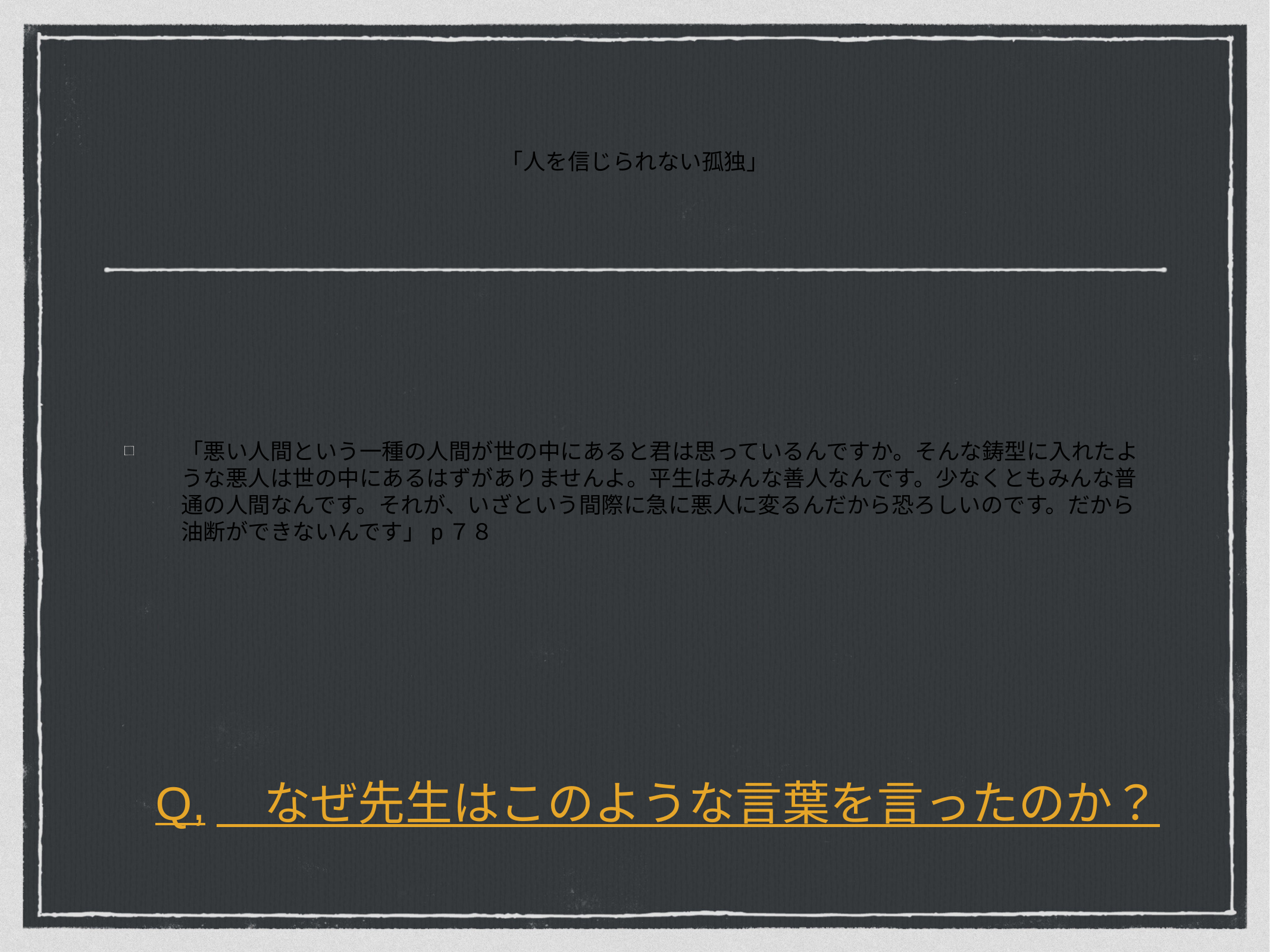

# 「人を信じられない孤独」
「悪い人間という一種の人間が世の中にあると君は思っているんですか。そんな鋳型に入れたような悪人は世の中にあるはずがありませんよ。平生はみんな善人なんです。少なくともみんな普通の人間なんです。それが、いざという間際に急に悪人に変るんだから恐ろしいのです。だから油断ができないんです」p７８
Q,　なぜ先生はこのような言葉を言ったのか？